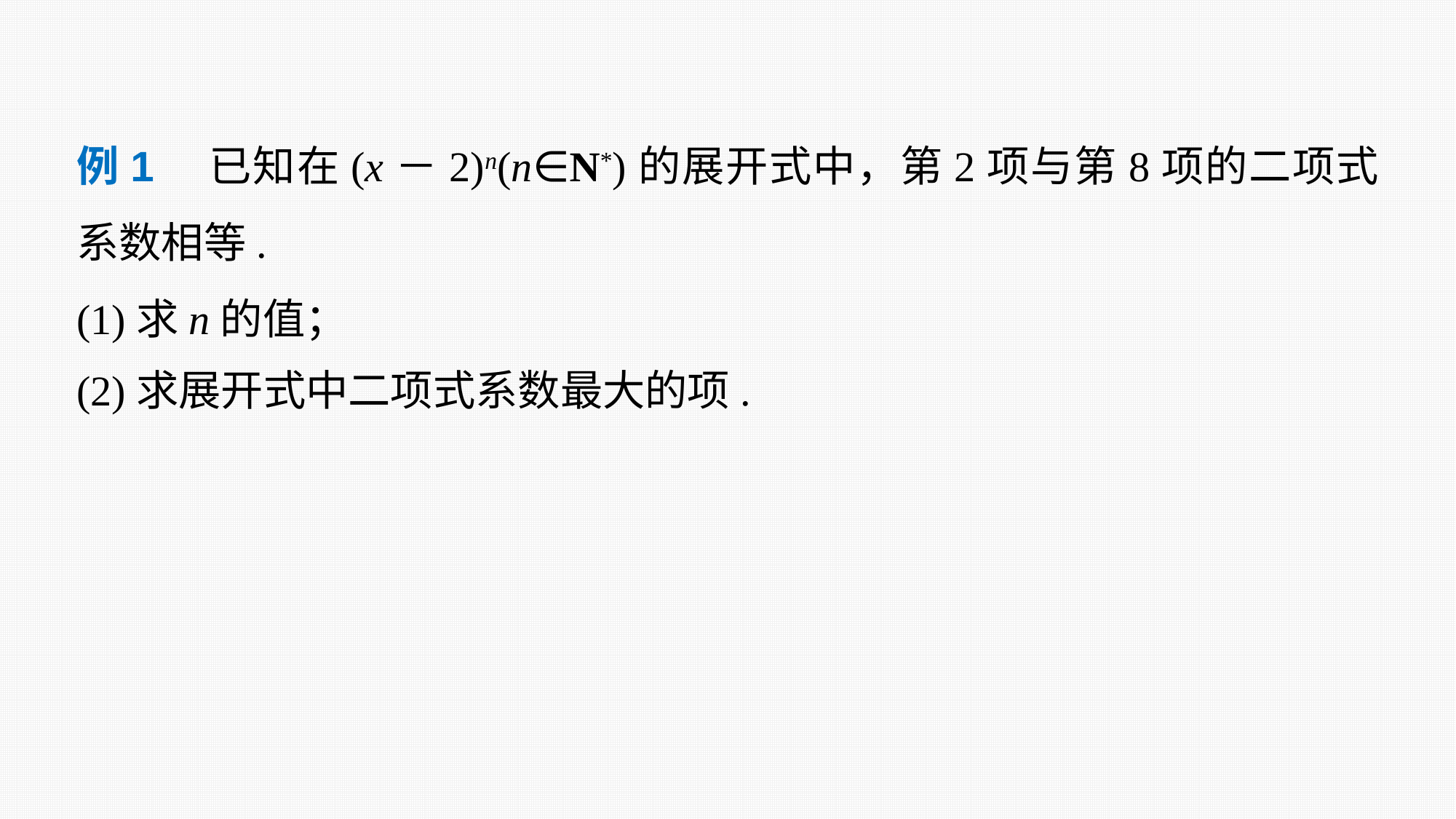

例1　已知在(x－2)n(n∈N*)的展开式中，第2项与第8项的二项式系数相等.
(1)求n的值；
(2)求展开式中二项式系数最大的项.